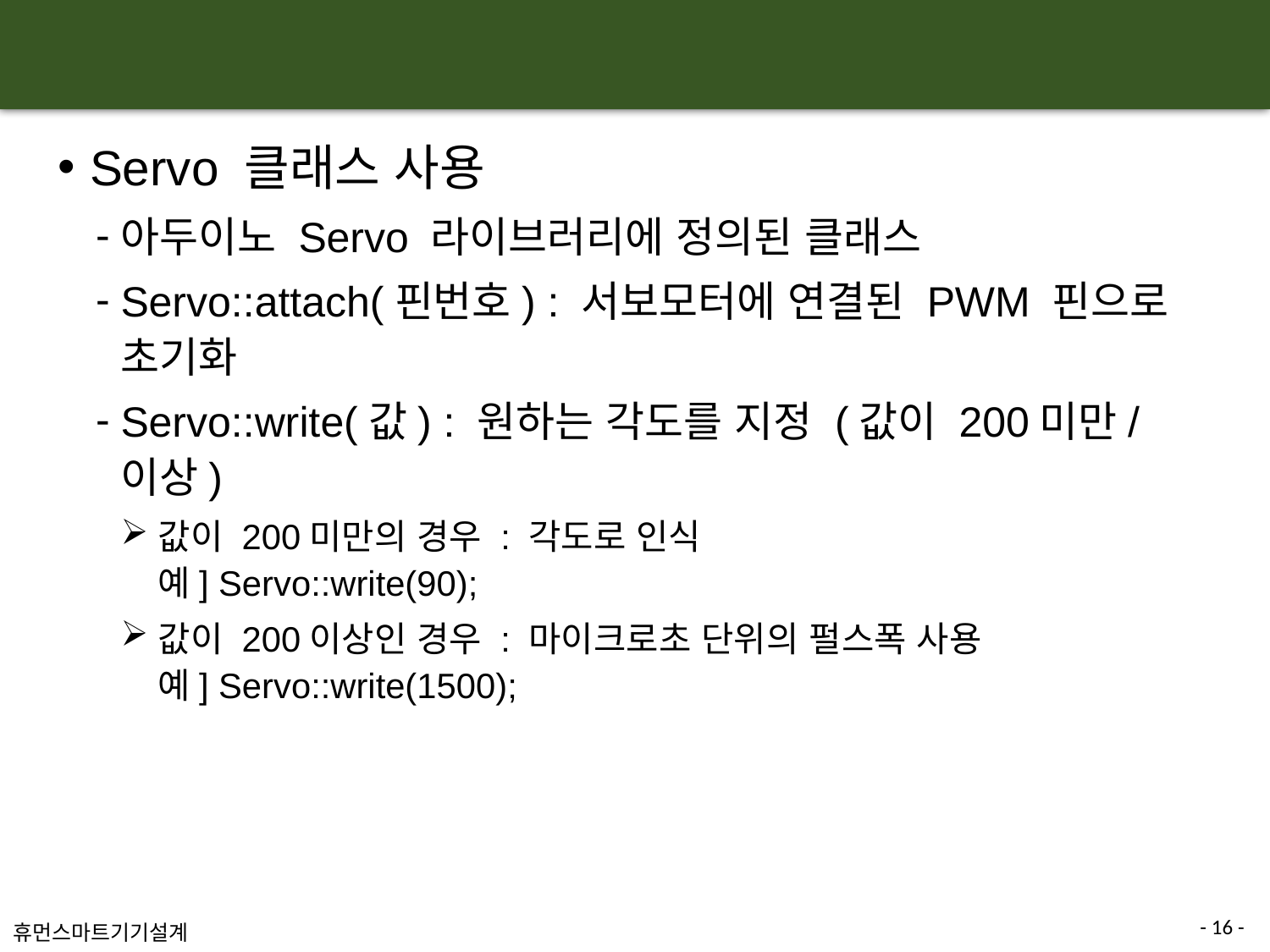

#
Servo 클래스 사용
아두이노 Servo 라이브러리에 정의된 클래스
Servo::attach(핀번호) : 서보모터에 연결된 PWM 핀으로 초기화
Servo::write(값) : 원하는 각도를 지정 (값이 200미만/이상)
값이 200미만의 경우 : 각도로 인식
예] Servo::write(90);
값이 200이상인 경우 : 마이크로초 단위의 펄스폭 사용
예] Servo::write(1500);
16